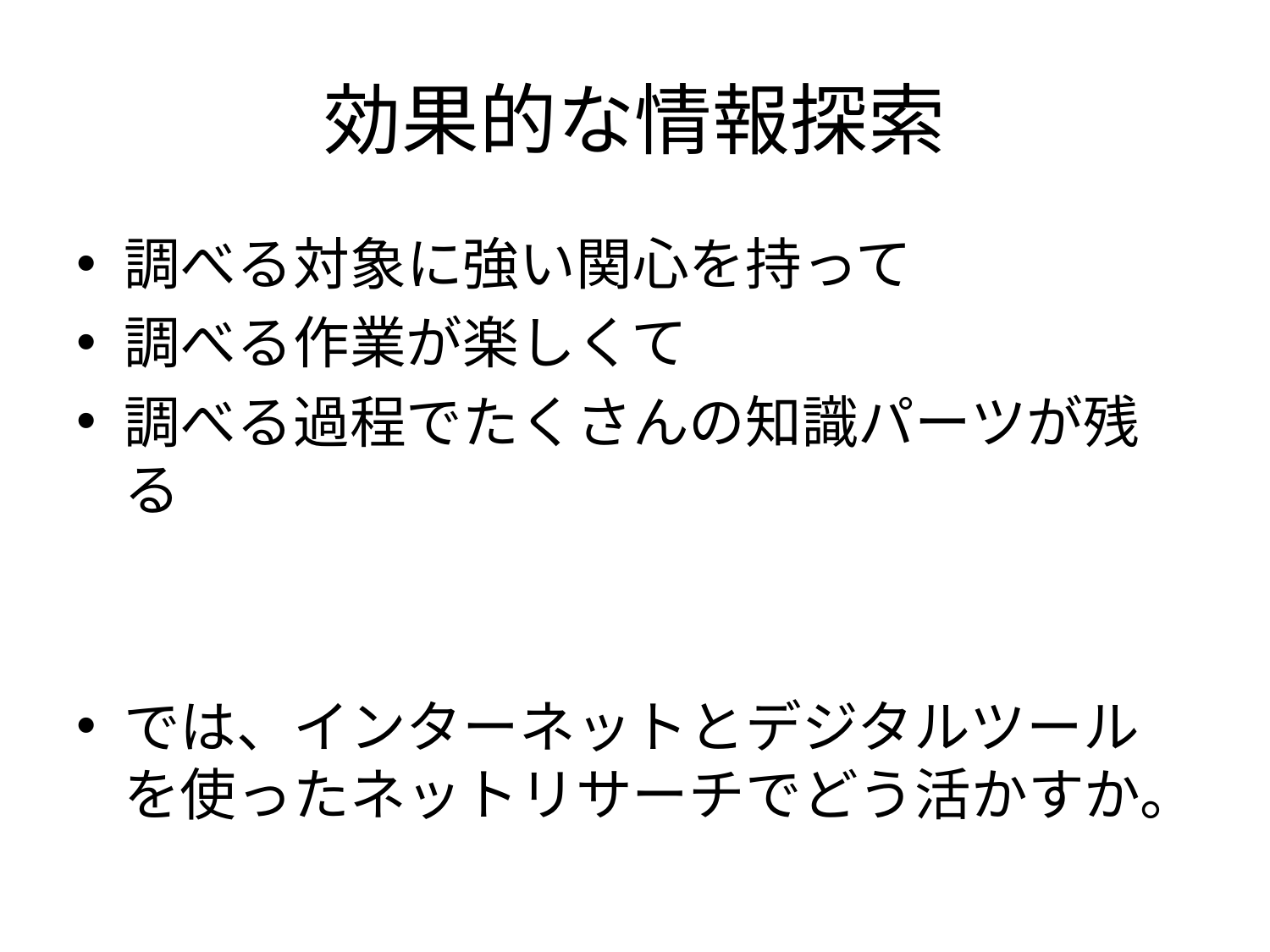

# 効果的な情報探索
調べる対象に強い関心を持って
調べる作業が楽しくて
調べる過程でたくさんの知識パーツが残る

では、インターネットとデジタルツールを使ったネットリサーチでどう活かすか。